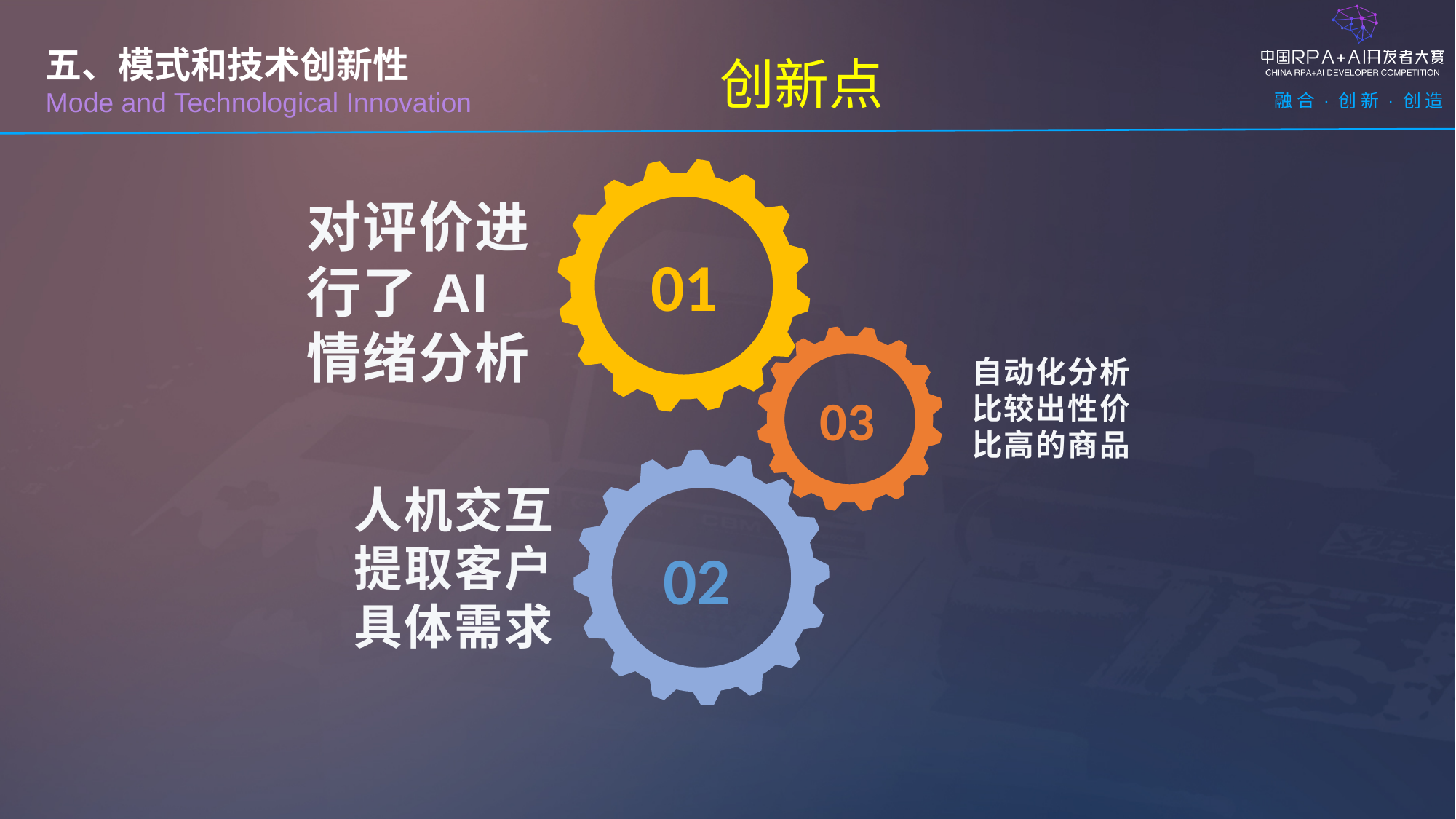

五、模式和技术创新性
Mode and Technological Innovation
创新点

对评价进行了AI情绪分析

01

自动化分析
比较出性价比高的商品

03

人机交互提取客户具体需求

02